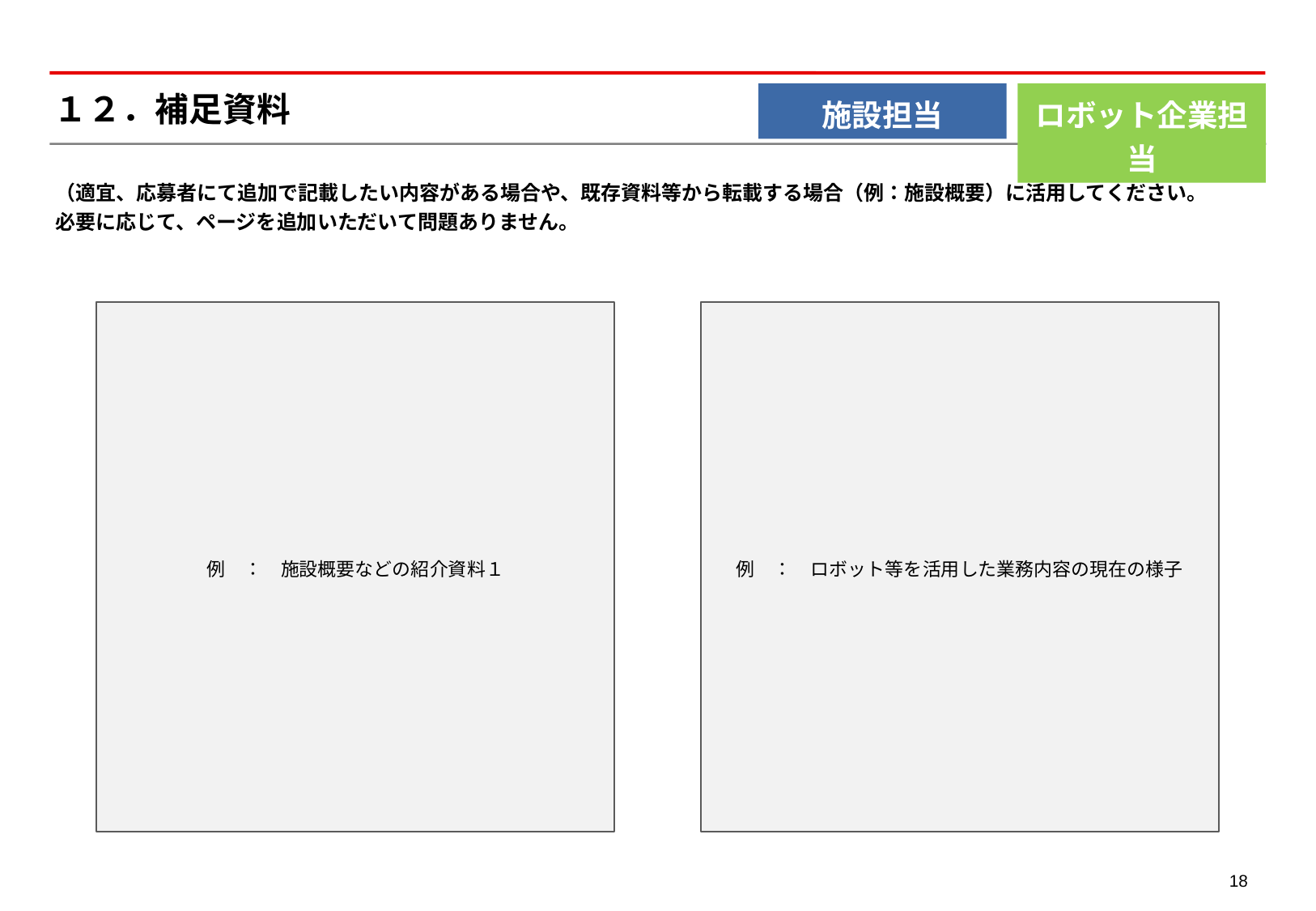

施設担当
ロボット企業担当
# １２．補足資料
（適宜、応募者にて追加で記載したい内容がある場合や、既存資料等から転載する場合（例：施設概要）に活用してください。
必要に応じて、ページを追加いただいて問題ありません。
例　：　施設概要などの紹介資料１
例　：　ロボット等を活用した業務内容の現在の様子